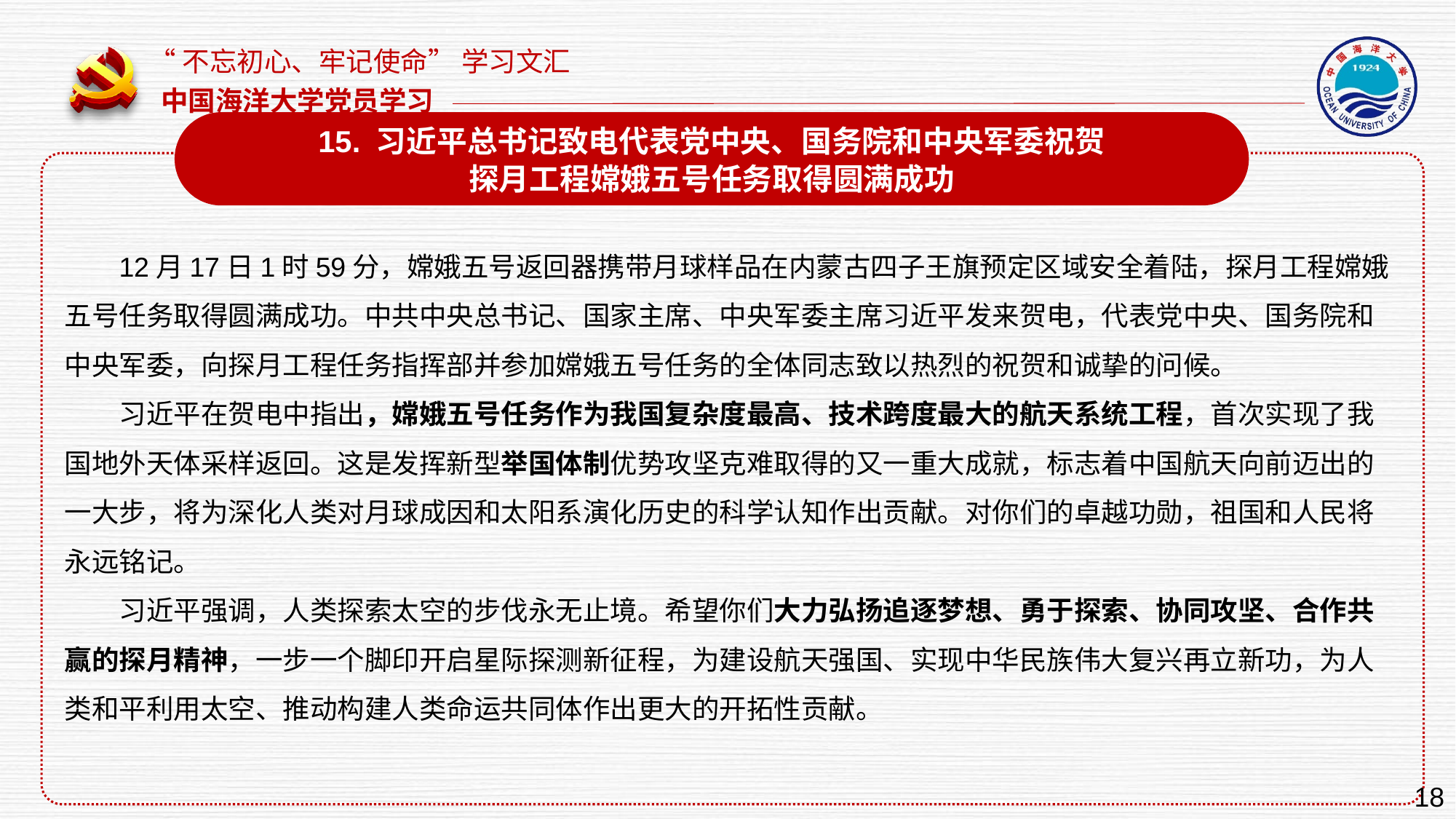

15. 习近平总书记致电代表党中央、国务院和中央军委祝贺
探月工程嫦娥五号任务取得圆满成功

12月17日1时59分，嫦娥五号返回器携带月球样品在内蒙古四子王旗预定区域安全着陆，探月工程嫦娥五号任务取得圆满成功。中共中央总书记、国家主席、中央军委主席习近平发来贺电，代表党中央、国务院和中央军委，向探月工程任务指挥部并参加嫦娥五号任务的全体同志致以热烈的祝贺和诚挚的问候。
习近平在贺电中指出，嫦娥五号任务作为我国复杂度最高、技术跨度最大的航天系统工程，首次实现了我国地外天体采样返回。这是发挥新型举国体制优势攻坚克难取得的又一重大成就，标志着中国航天向前迈出的一大步，将为深化人类对月球成因和太阳系演化历史的科学认知作出贡献。对你们的卓越功勋，祖国和人民将永远铭记。
习近平强调，人类探索太空的步伐永无止境。希望你们大力弘扬追逐梦想、勇于探索、协同攻坚、合作共赢的探月精神，一步一个脚印开启星际探测新征程，为建设航天强国、实现中华民族伟大复兴再立新功，为人类和平利用太空、推动构建人类命运共同体作出更大的开拓性贡献。
18